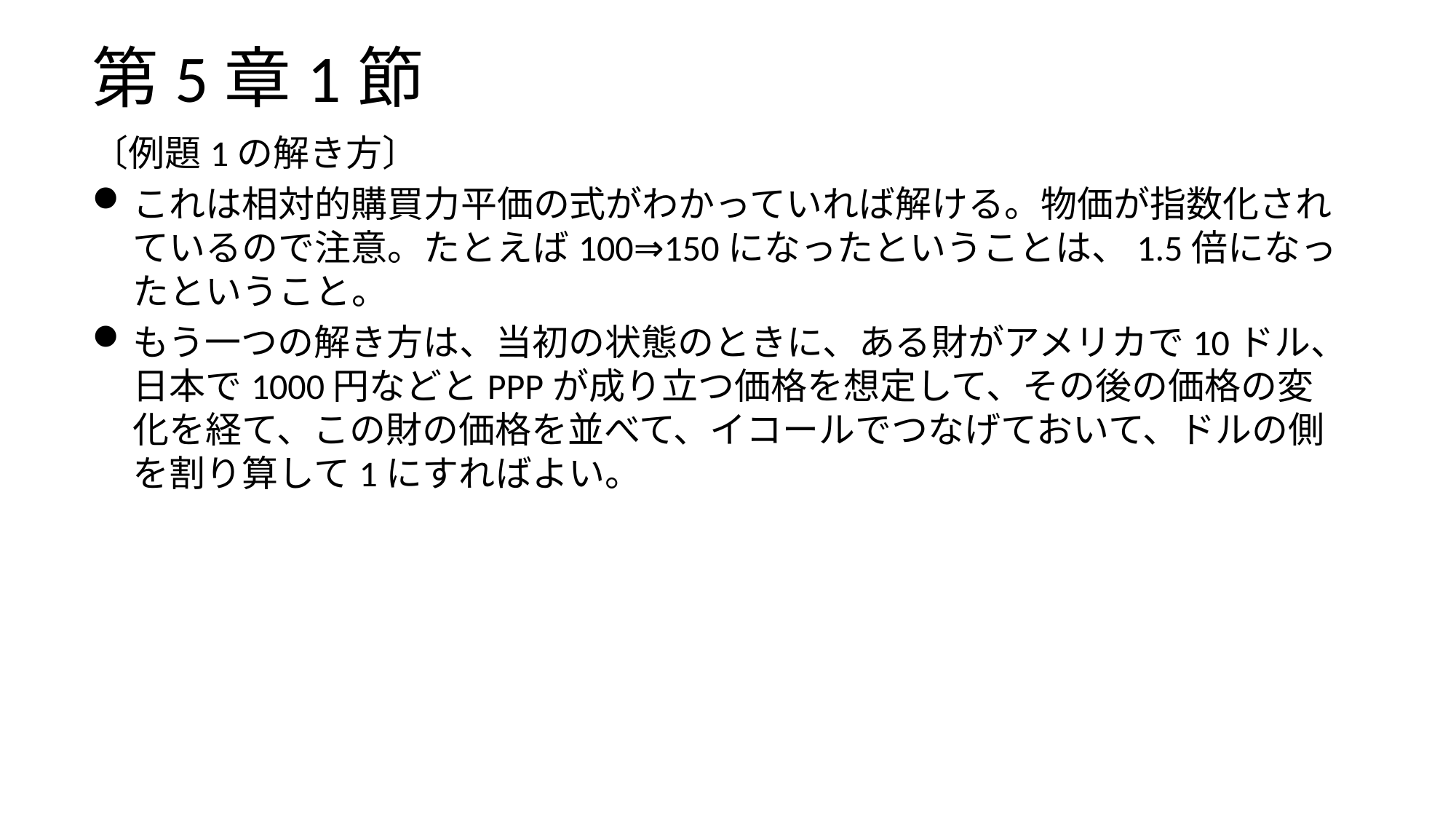

# 第5章1節
〔例題1の解き方〕
これは相対的購買力平価の式がわかっていれば解ける。物価が指数化されているので注意。たとえば100⇒150になったということは、1.5倍になったということ。
もう一つの解き方は、当初の状態のときに、ある財がアメリカで10ドル、日本で1000円などとPPPが成り立つ価格を想定して、その後の価格の変化を経て、この財の価格を並べて、イコールでつなげておいて、ドルの側を割り算して1にすればよい。